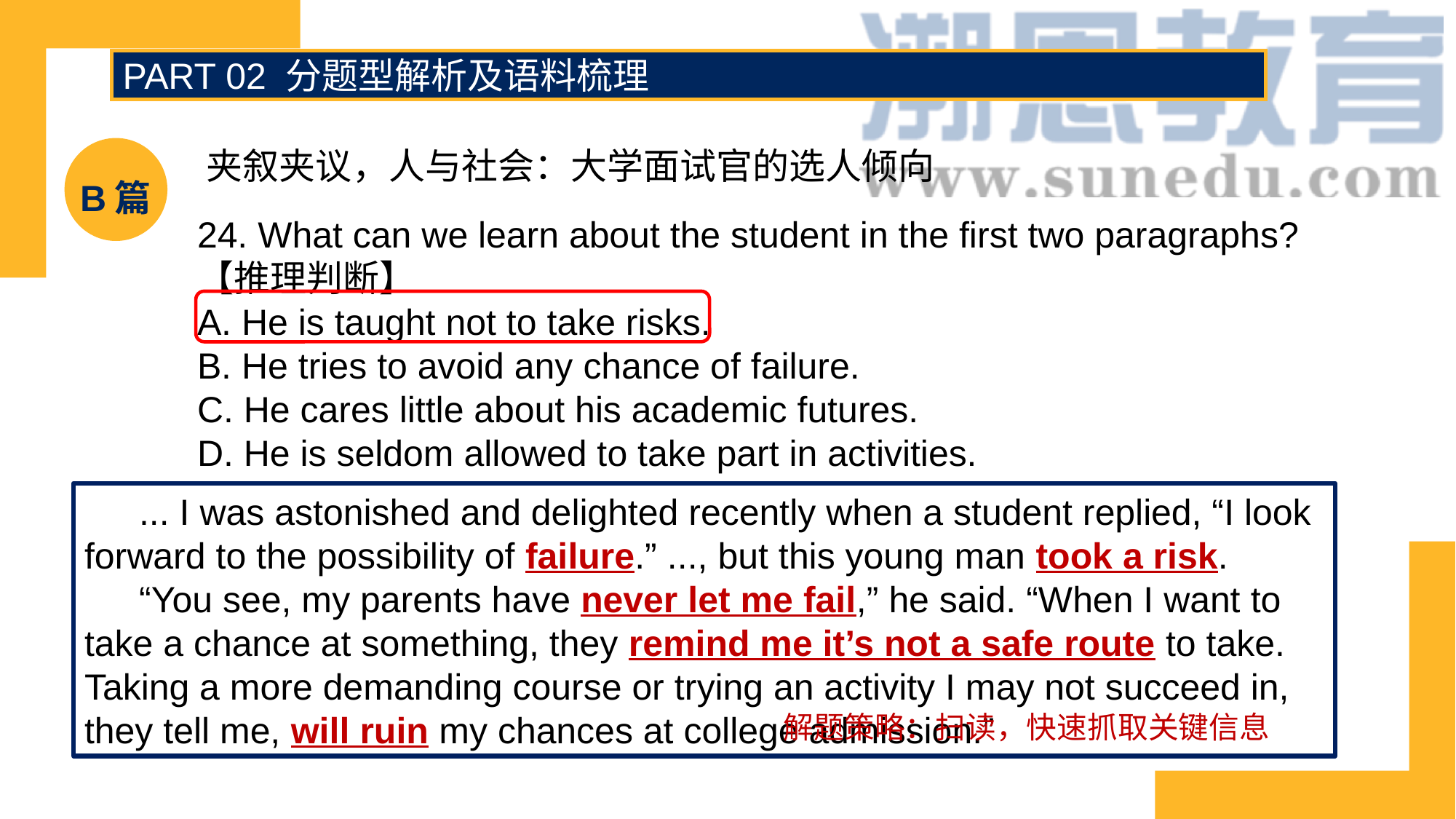

PART 02 分题型解析及语料梳理

夹叙夹议，人与社会：大学面试官的选人倾向
B篇
24. What can we learn about the student in the first two paragraphs?【推理判断】
A. He is taught not to take risks.
B. He tries to avoid any chance of failure.
C. He cares little about his academic futures.
D. He is seldom allowed to take part in activities.

... I was astonished and delighted recently when a student replied, “I look forward to the possibility of failure.” ..., but this young man took a risk.
“You see, my parents have never let me fail,” he said. “When I want to take a chance at something, they remind me it’s not a safe route to take. Taking a more demanding course or trying an activity I may not succeed in, they tell me, will ruin my chances at college admission.”

解题策略：扫读，快速抓取关键信息